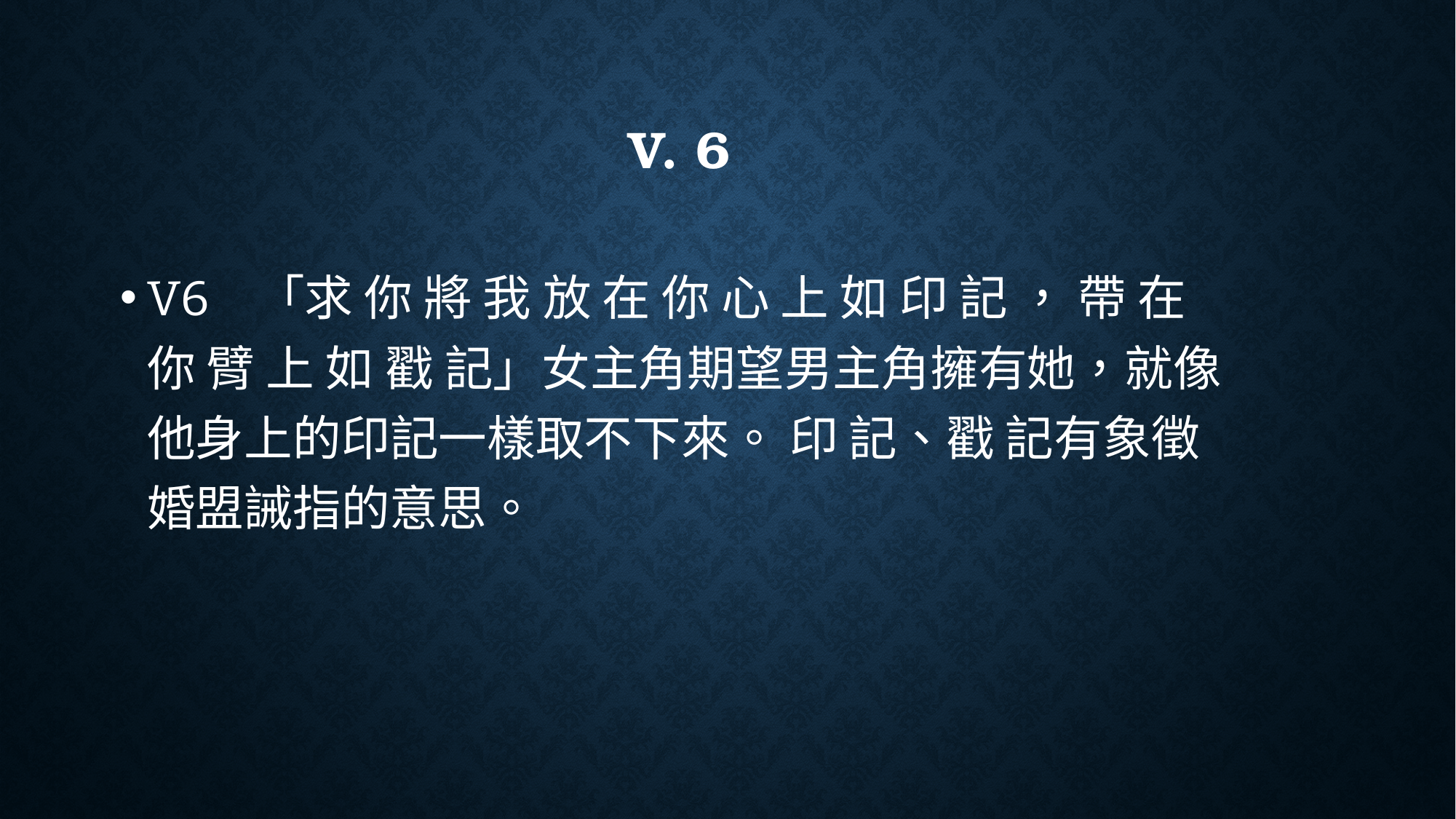

# V. 6
V6	「求 你 將 我 放 在 你 心 上 如 印 記 ， 帶 在 你 臂 上 如 戳 記」女主角期望男主角擁有她，就像他身上的印記一樣取不下來。 印 記、戳 記有象徵婚盟誡指的意思。